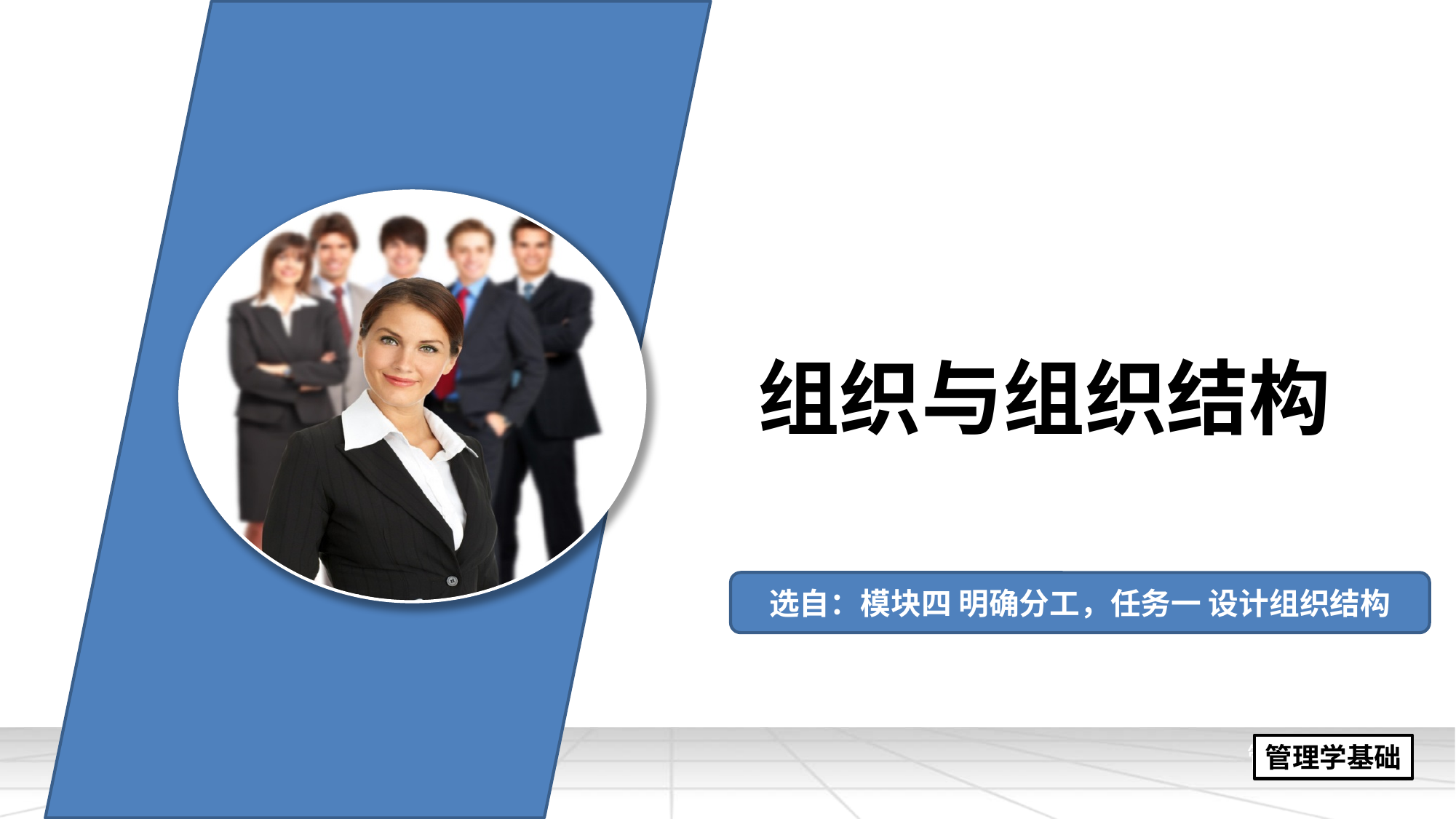

组织与组织结构
选自：模块四 明确分工，任务一 设计组织结构
管理学基础
管理学基础